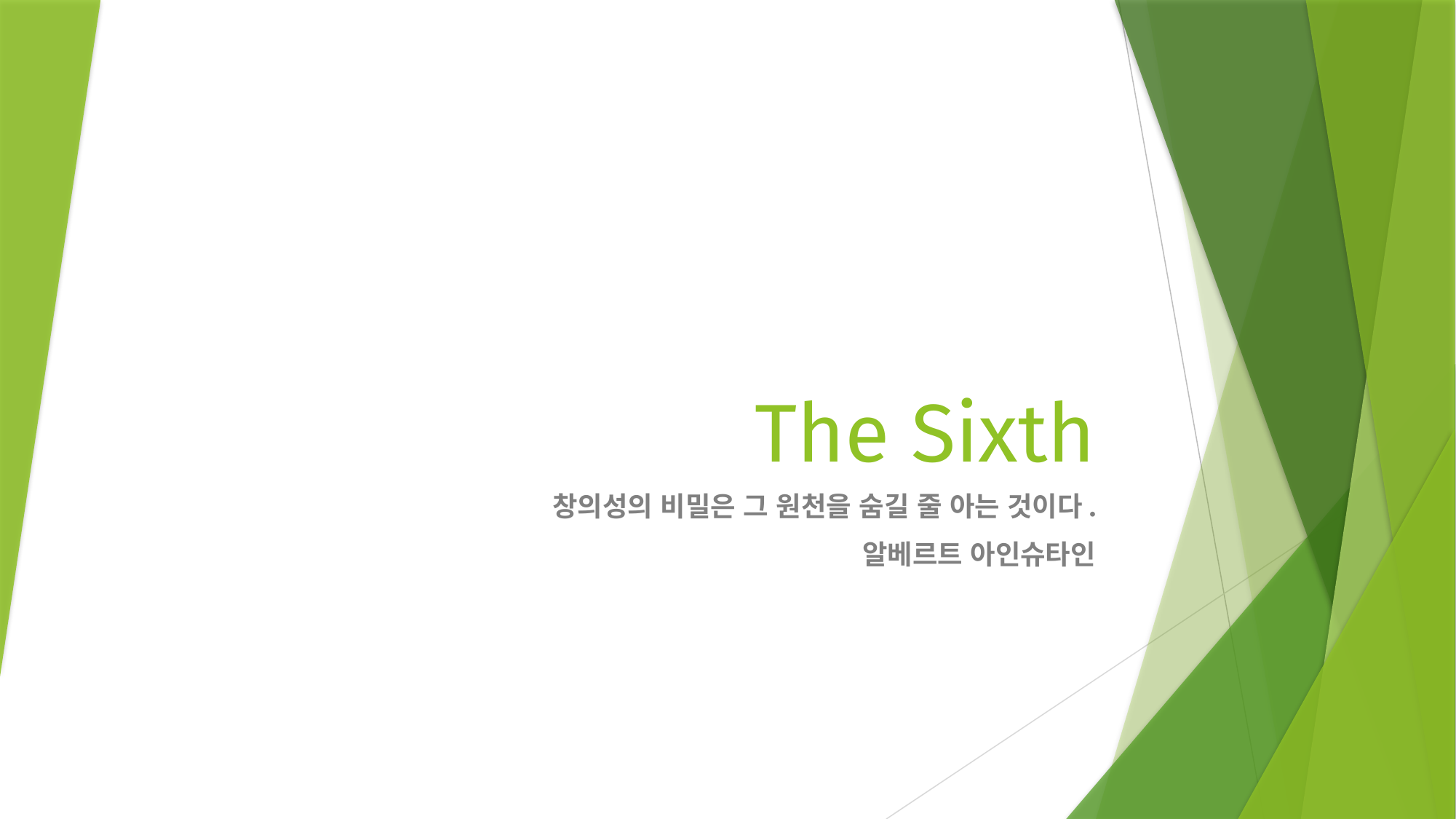

# The Sixth
창의성의 비밀은 그 원천을 숨길 줄 아는 것이다.
알베르트 아인슈타인